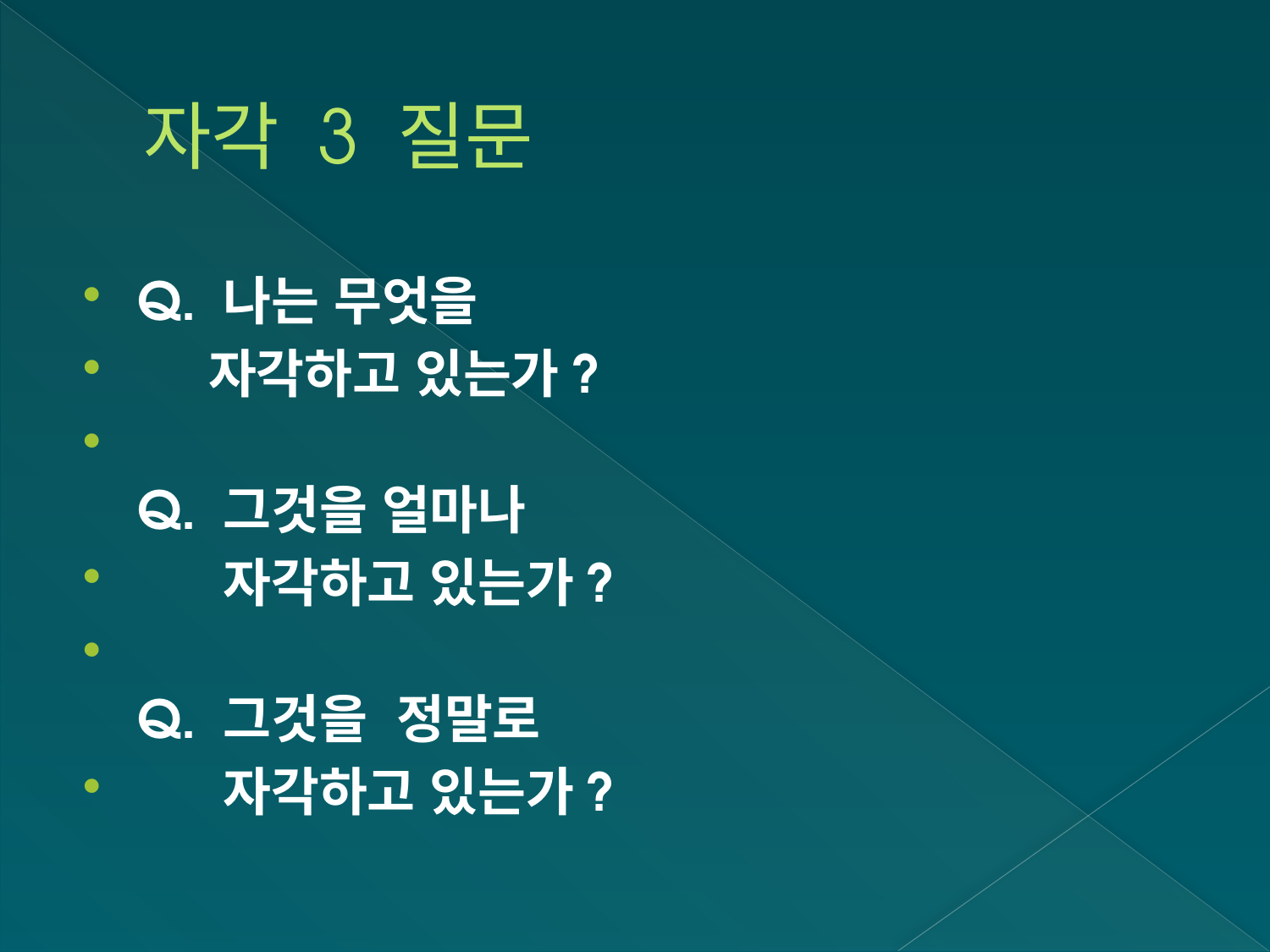

# 자각 3 질문
Q. 나는 무엇을
    자각하고 있는가?
Q. 그것을 얼마나
     자각하고 있는가?
Q. 그것을  정말로
     자각하고 있는가?